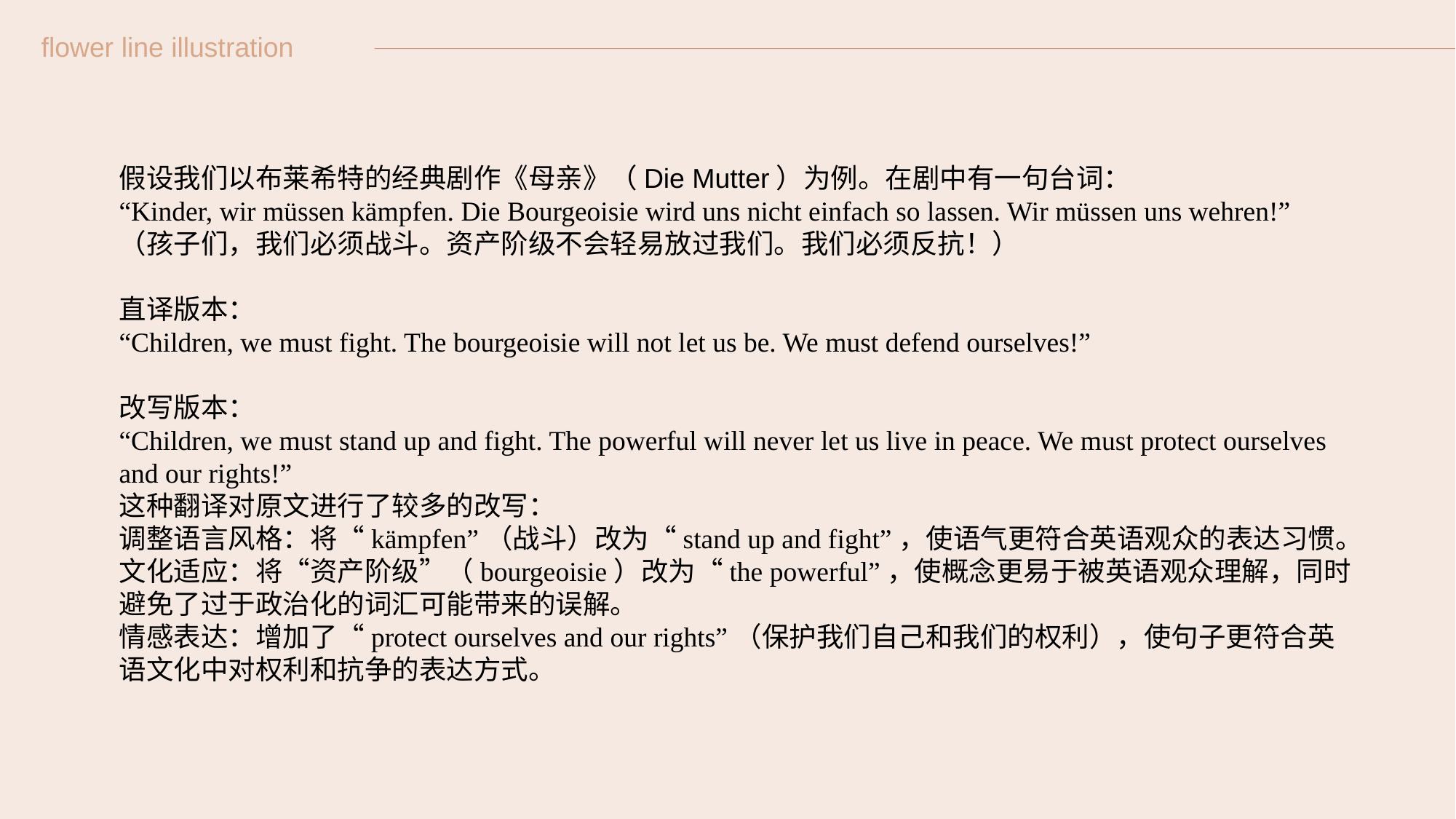

假设我们以布莱希特的经典剧作《母亲》（Die Mutter）为例。在剧中有一句台词：
“Kinder, wir müssen kämpfen. Die Bourgeoisie wird uns nicht einfach so lassen. Wir müssen uns wehren!”
（孩子们，我们必须战斗。资产阶级不会轻易放过我们。我们必须反抗！）

直译版本：
“Children, we must fight. The bourgeoisie will not let us be. We must defend ourselves!”

改写版本：
“Children, we must stand up and fight. The powerful will never let us live in peace. We must protect ourselves and our rights!”
这种翻译对原文进行了较多的改写：
调整语言风格：将“kämpfen”（战斗）改为“stand up and fight”，使语气更符合英语观众的表达习惯。
文化适应：将“资产阶级”（bourgeoisie）改为“the powerful”，使概念更易于被英语观众理解，同时避免了过于政治化的词汇可能带来的误解。
情感表达：增加了“protect ourselves and our rights”（保护我们自己和我们的权利），使句子更符合英语文化中对权利和抗争的表达方式。